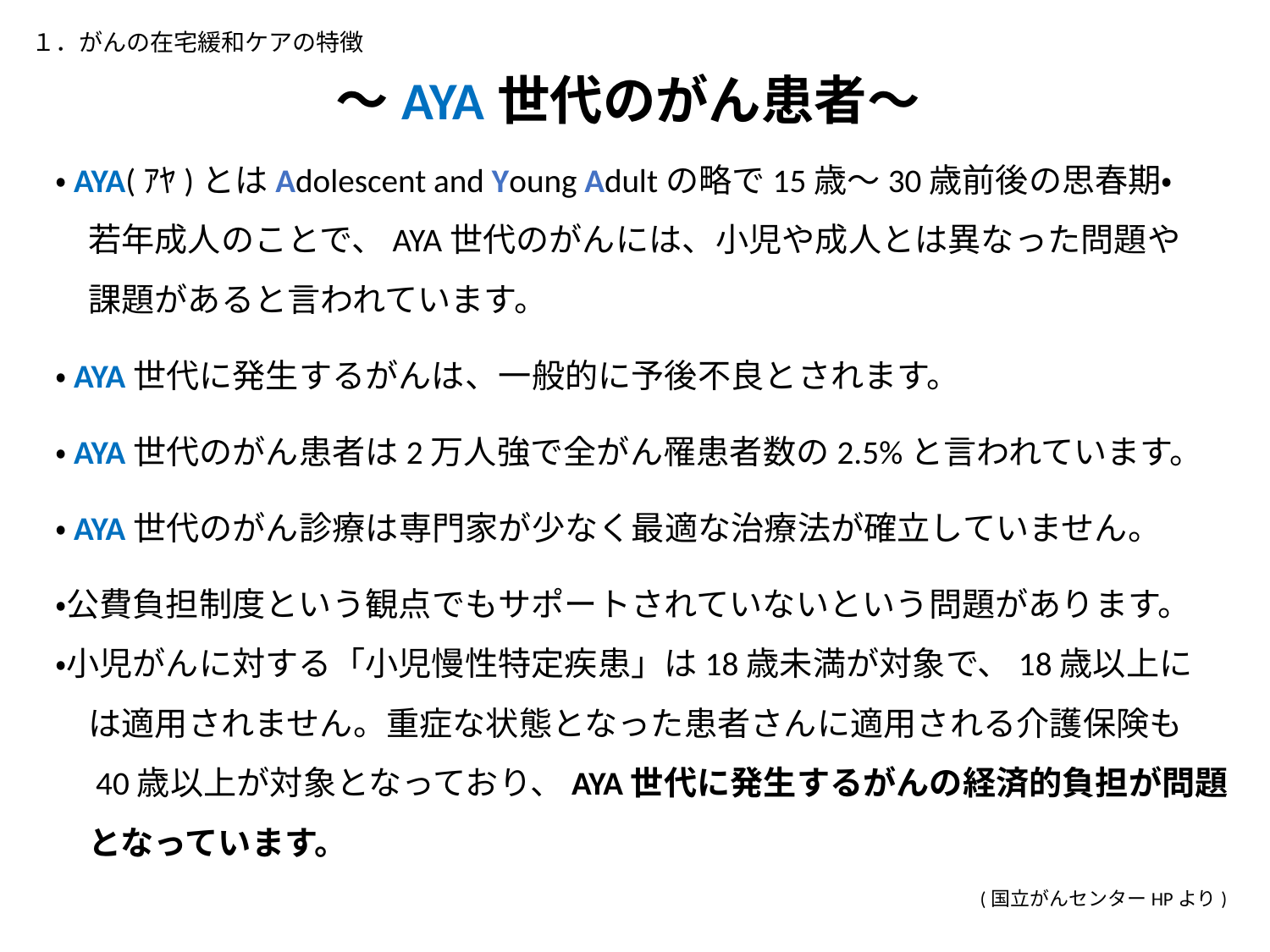

１．がんの在宅緩和ケアの特徴
～AYA世代のがん患者～
・AYA(ｱﾔ)とはAdolescent and Young Adultの略で15歳～30歳前後の思春期・
　若年成人のことで、AYA世代のがんには、小児や成人とは異なった問題や
　課題があると言われています。
・AYA世代に発生するがんは、一般的に予後不良とされます。
・AYA世代のがん患者は2万人強で全がん罹患者数の2.5%と言われています。
・AYA世代のがん診療は専門家が少なく最適な治療法が確立していません。
・公費負担制度という観点でもサポートされていないという問題があります。
・小児がんに対する「小児慢性特定疾患」は18歳未満が対象で、18歳以上に
　は適用されません。重症な状態となった患者さんに適用される介護保険も
　40歳以上が対象となっており、AYA世代に発生するがんの経済的負担が問題
　となっています。
(国立がんセンターHPより)